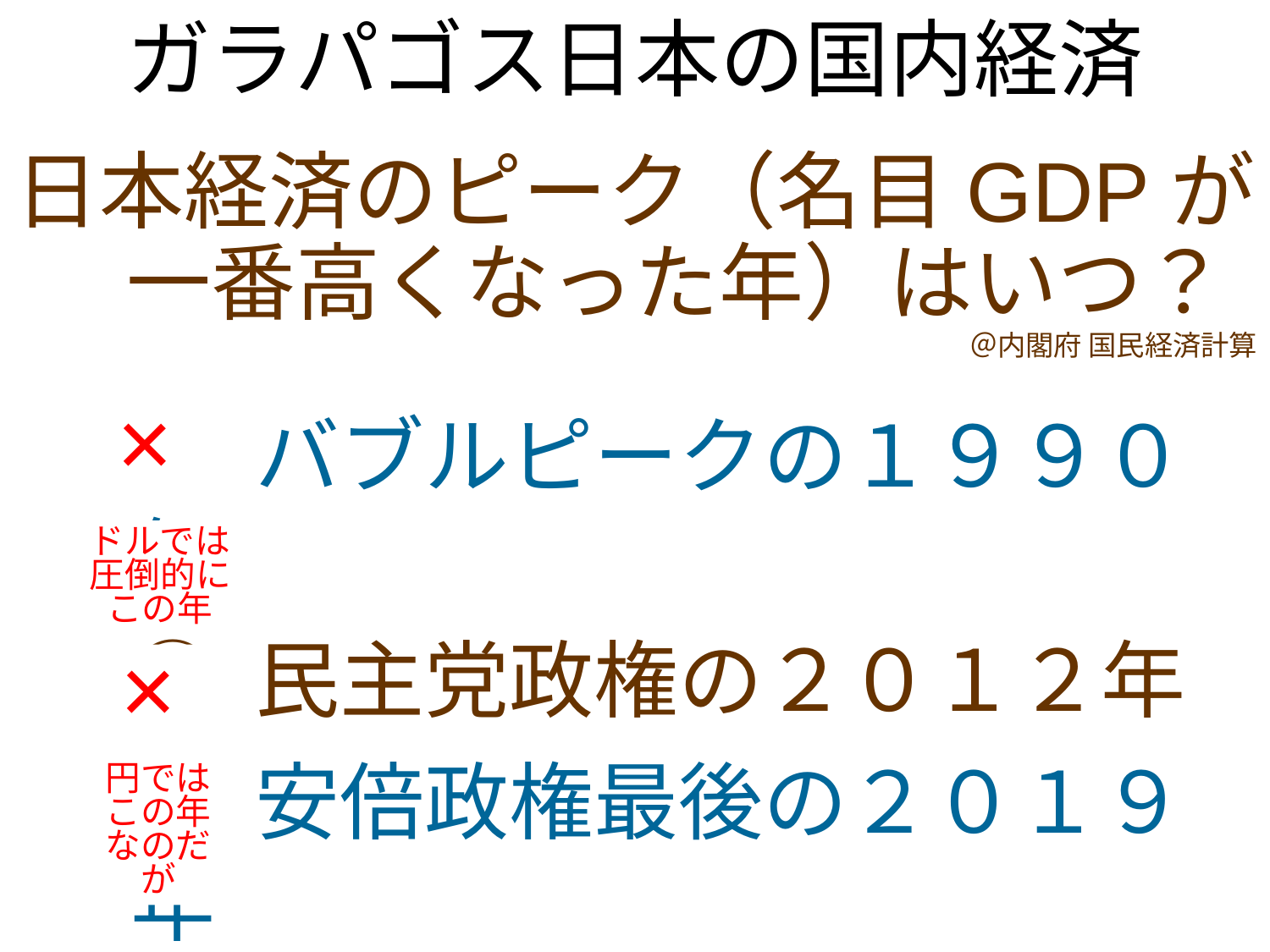

ガラパゴス日本の国内経済
日本経済のピーク（名目GDPが　一番高くなった年）はいつ？
＠内閣府 国民経済計算
① バブルピークの１９９０年
② 民主党政権の２０１２年
③ 安倍政権最後の２０１９年
④ 物価が上がった２０２３年
×
ドルでは圧倒的にこの年
×
円では
この年
なのだが